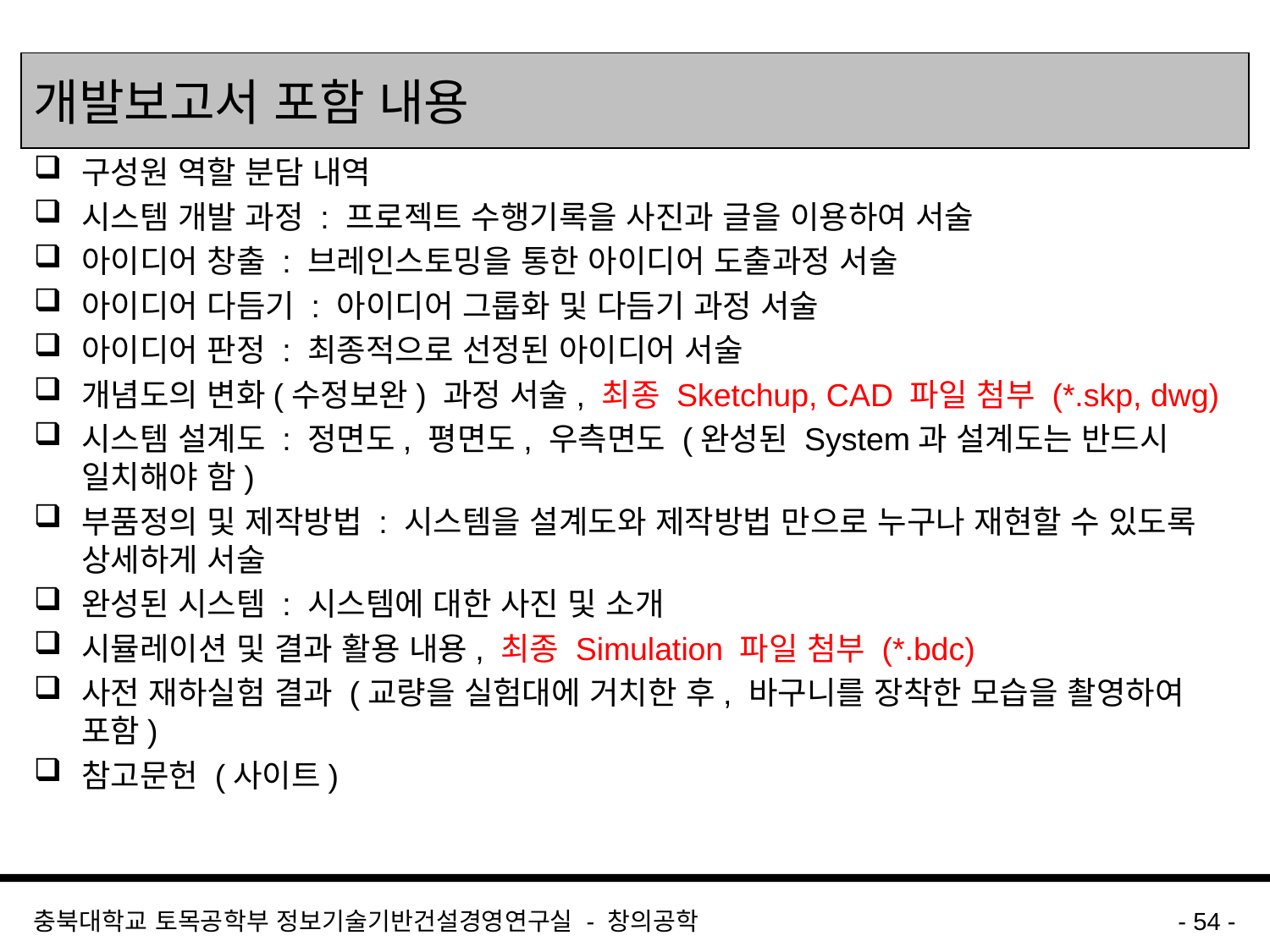

# 개발보고서 포함 내용
구성원 역할 분담 내역
시스템 개발 과정 : 프로젝트 수행기록을 사진과 글을 이용하여 서술
아이디어 창출 : 브레인스토밍을 통한 아이디어 도출과정 서술
아이디어 다듬기 : 아이디어 그룹화 및 다듬기 과정 서술
아이디어 판정 : 최종적으로 선정된 아이디어 서술
개념도의 변화(수정보완) 과정 서술, 최종 Sketchup, CAD 파일 첨부 (*.skp, dwg)
시스템 설계도 : 정면도, 평면도, 우측면도 (완성된 System과 설계도는 반드시 일치해야 함)
부품정의 및 제작방법 : 시스템을 설계도와 제작방법 만으로 누구나 재현할 수 있도록 상세하게 서술
완성된 시스템 : 시스템에 대한 사진 및 소개
시뮬레이션 및 결과 활용 내용, 최종 Simulation 파일 첨부 (*.bdc)
사전 재하실험 결과 (교량을 실험대에 거치한 후, 바구니를 장착한 모습을 촬영하여 포함)
참고문헌 (사이트)
충북대학교 토목공학부 정보기술기반건설경영연구실 - 창의공학
- 54 -